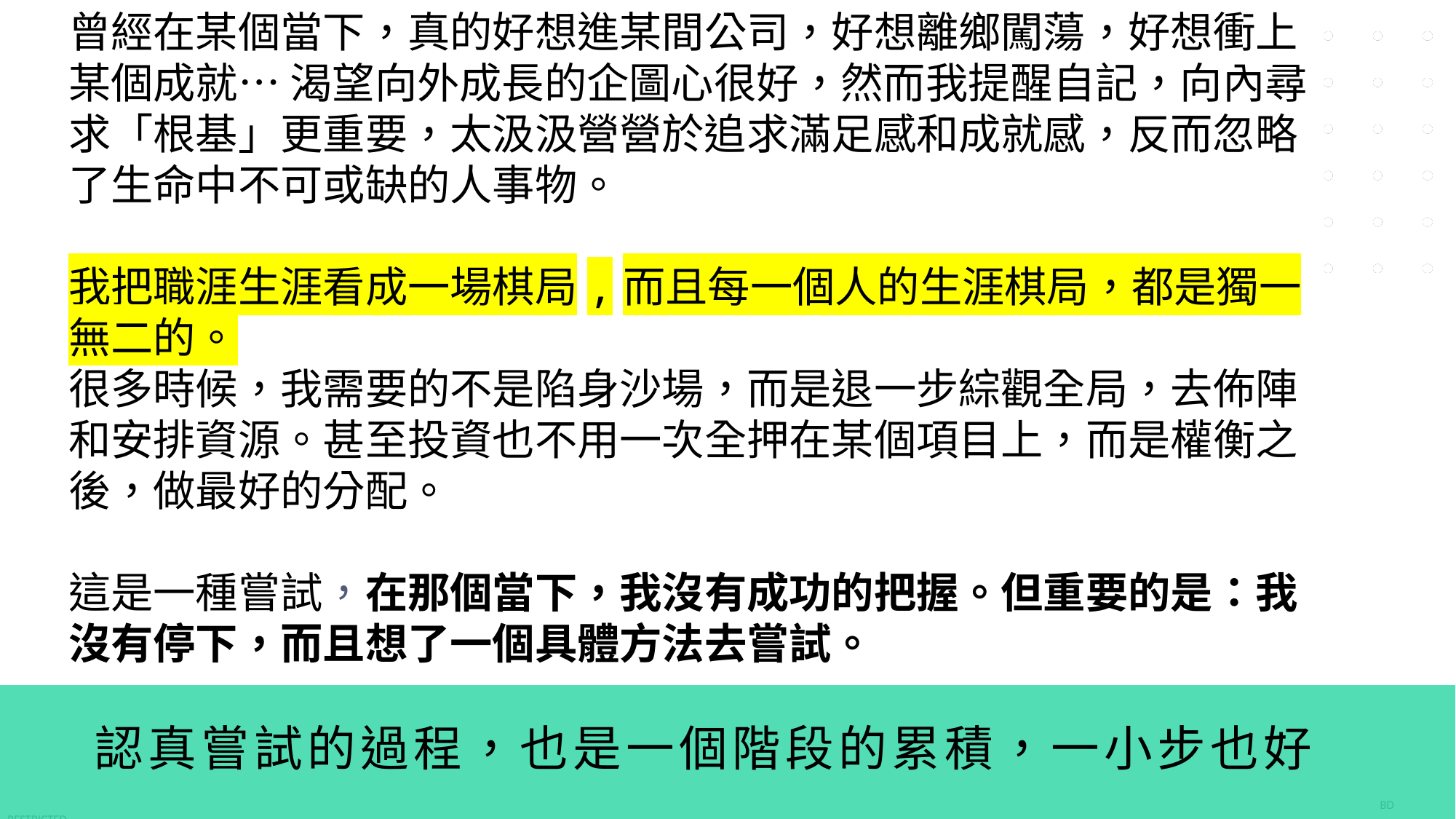

曾經在某個當下，真的好想進某間公司，好想離鄉闖蕩，好想衝上某個成就… 渴望向外成長的企圖心很好，然而我提醒自記，向內尋求「根基」更重要，太汲汲營營於追求滿足感和成就感，反而忽略了生命中不可或缺的人事物。

我把職涯生涯看成一場棋局,而且每一個人的生涯棋局，都是獨一無二的。
很多時候，我需要的不是陷身沙場，而是退一步綜觀全局，去佈陣和安排資源。甚至投資也不用一次全押在某個項目上，而是權衡之後，做最好的分配。

這是一種嘗試，在那個當下，我沒有成功的把握。但重要的是：我沒有停下，而且想了一個具體方法去嘗試。

# 認真嘗試的過程，也是一個階段的累積，一小步也好